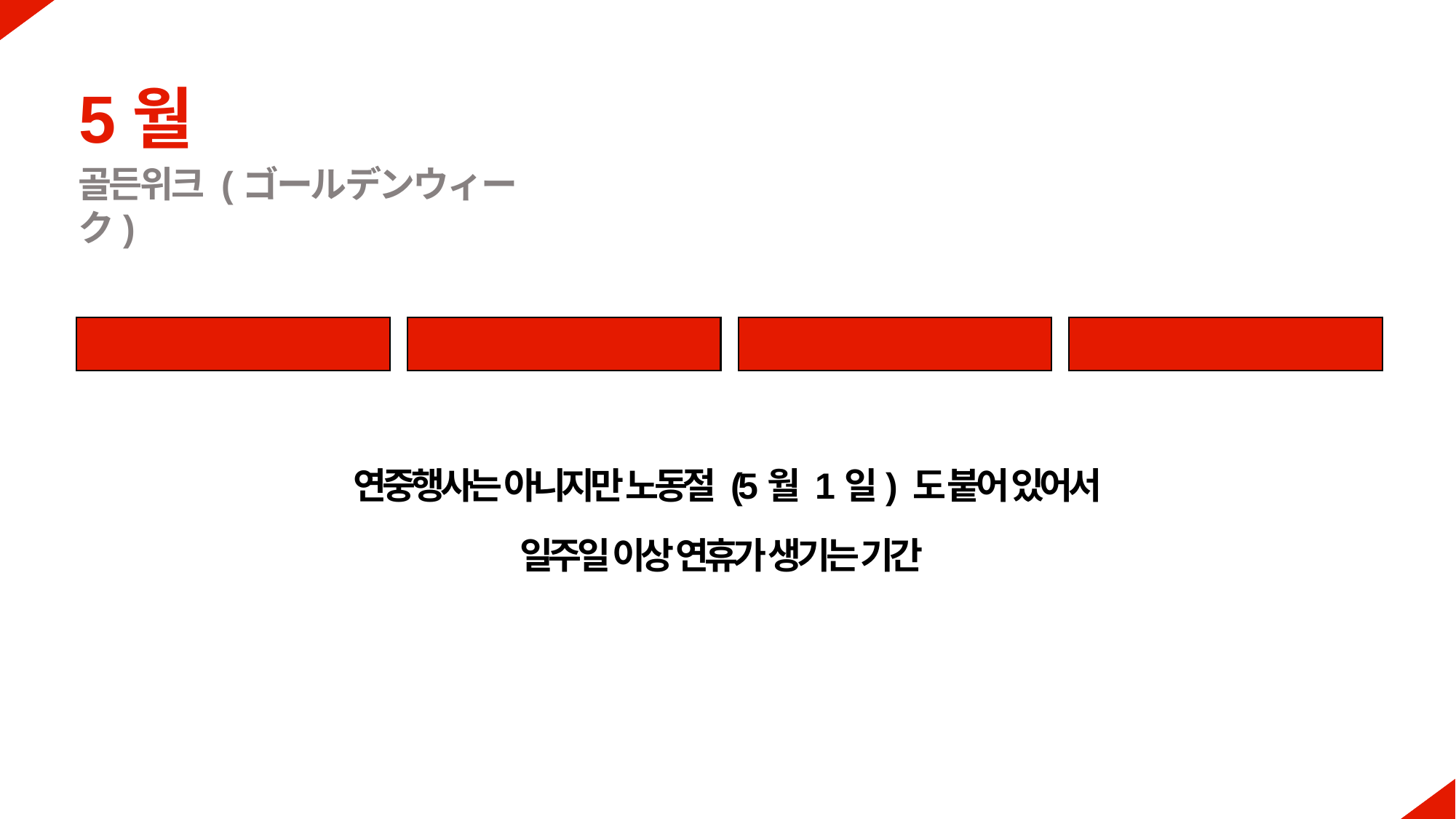

5월
골든위크 (ゴールデンウィーク)

5월 5일 – 단오절&어린이날
4월 29일 – 쇼와의 날
5월 3일 - 헌법기념일
5월 4일 – 녹색의 날

 연중행사는 아니지만 노동절 (5월 1일) 도 붙어 있어서

일주일 이상 연휴가 생기는 기간